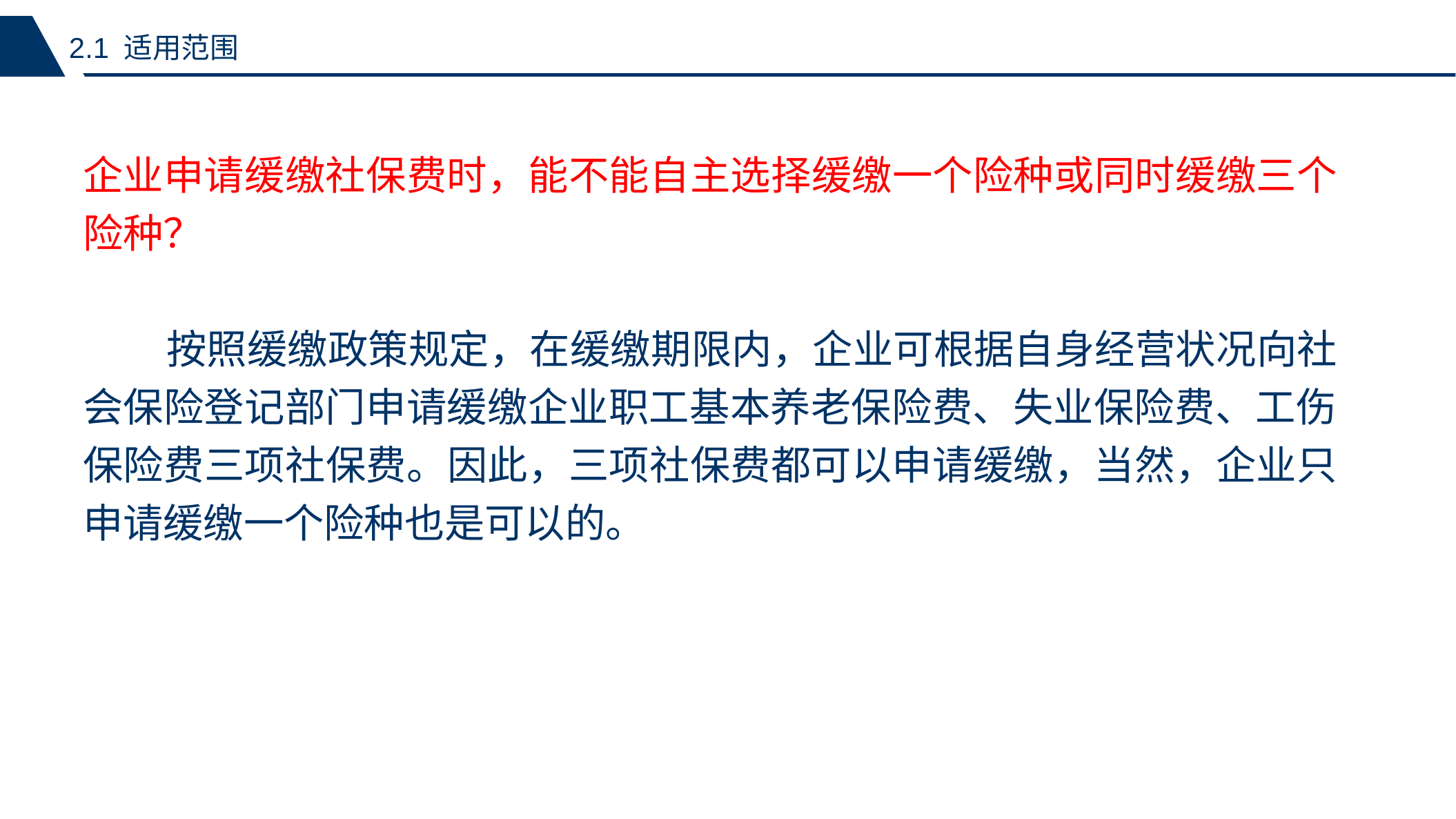

2.1 适用范围

企业申请缓缴社保费时，能不能自主选择缓缴一个险种或同时缓缴三个险种？

        按照缓缴政策规定，在缓缴期限内，企业可根据自身经营状况向社会保险登记部门申请缓缴企业职工基本养老保险费、失业保险费、工伤保险费三项社保费。因此，三项社保费都可以申请缓缴，当然，企业只申请缓缴一个险种也是可以的。